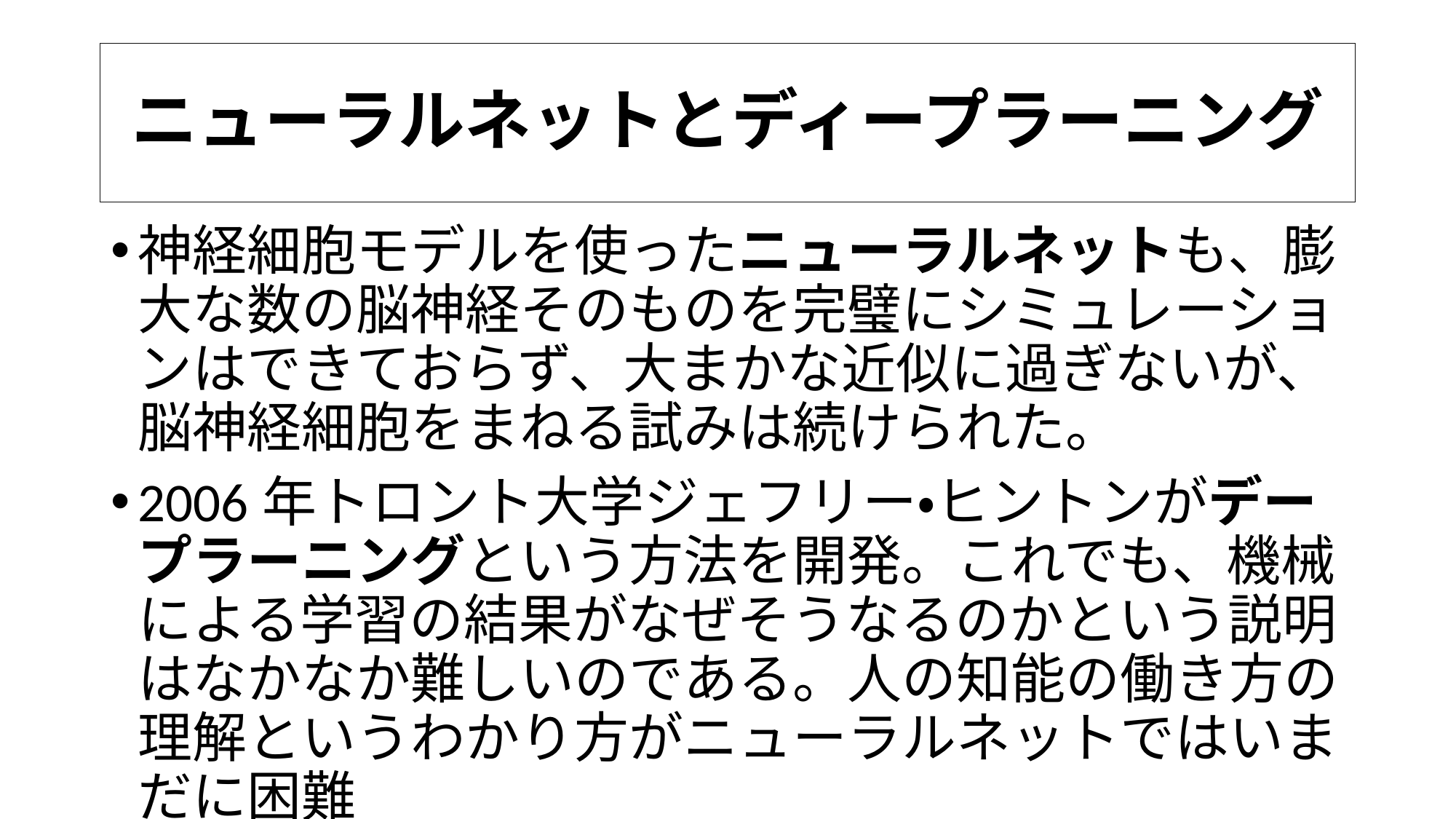

# ニューラルネットとディープラーニング
神経細胞モデルを使ったニューラルネットも、膨大な数の脳神経そのものを完璧にシミュレーションはできておらず、大まかな近似に過ぎないが、脳神経細胞をまねる試みは続けられた。
2006年トロント大学ジェフリー・ヒントンがデープラーニングという方法を開発。これでも、機械による学習の結果がなぜそうなるのかという説明はなかなか難しいのである。人の知能の働き方の理解というわかり方がニューラルネットではいまだに困難